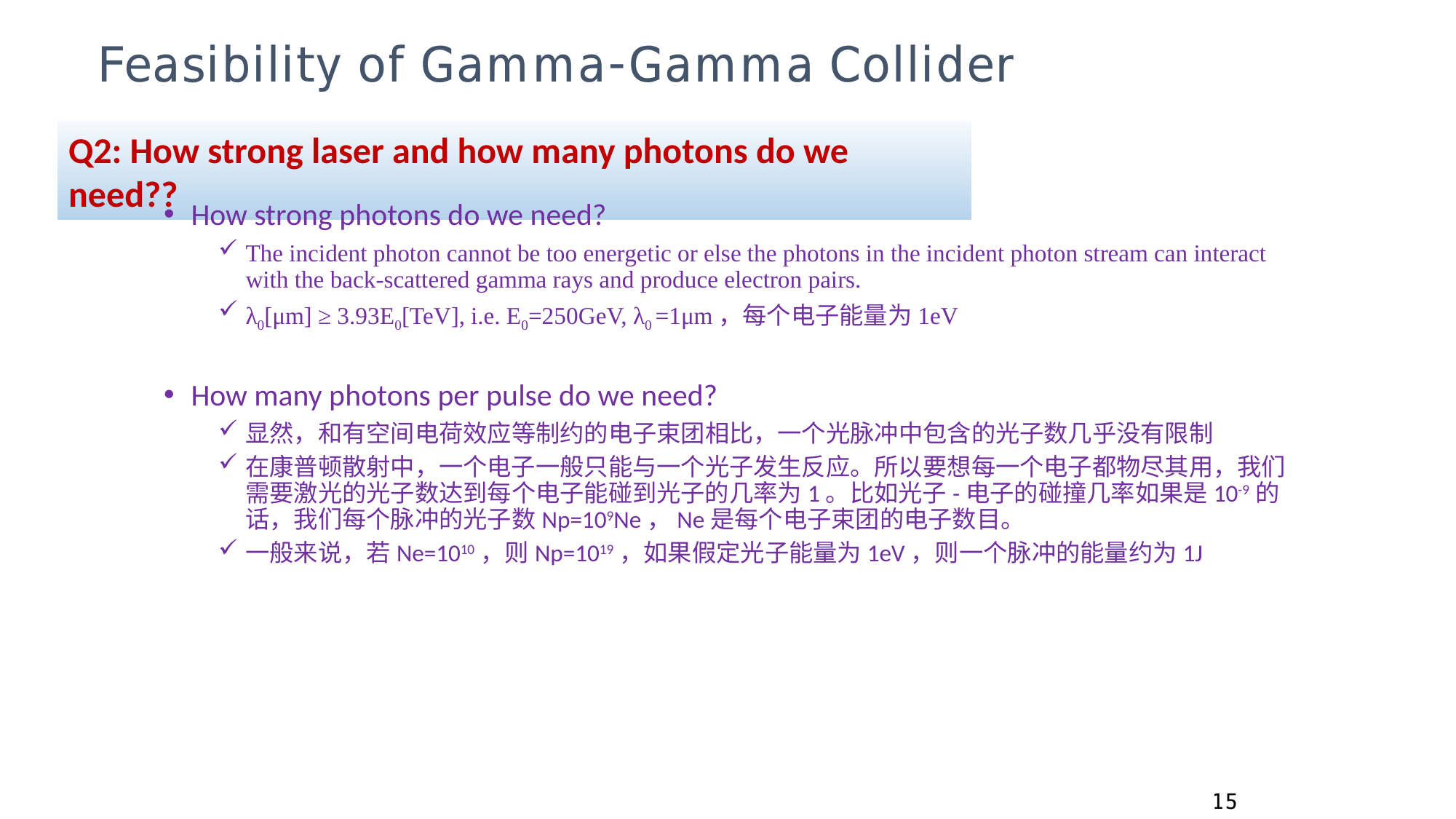

Feasibility of Gamma-Gamma Collider
Q2: How strong laser and how many photons do we need??
How strong photons do we need?
The incident photon cannot be too energetic or else the photons in the incident photon stream can interact with the back-scattered gamma rays and produce electron pairs.
λ0[μm] ≥ 3.93E0[TeV], i.e. E0=250GeV, λ0 =1μm，每个电子能量为1eV

How many photons per pulse do we need?
显然，和有空间电荷效应等制约的电子束团相比，一个光脉冲中包含的光子数几乎没有限制
在康普顿散射中，一个电子一般只能与一个光子发生反应。所以要想每一个电子都物尽其用，我们需要激光的光子数达到每个电子能碰到光子的几率为1。比如光子-电子的碰撞几率如果是10-9的话，我们每个脉冲的光子数Np=109Ne，Ne是每个电子束团的电子数目。
一般来说，若Ne=1010，则Np=1019，如果假定光子能量为1eV，则一个脉冲的能量约为1J

15